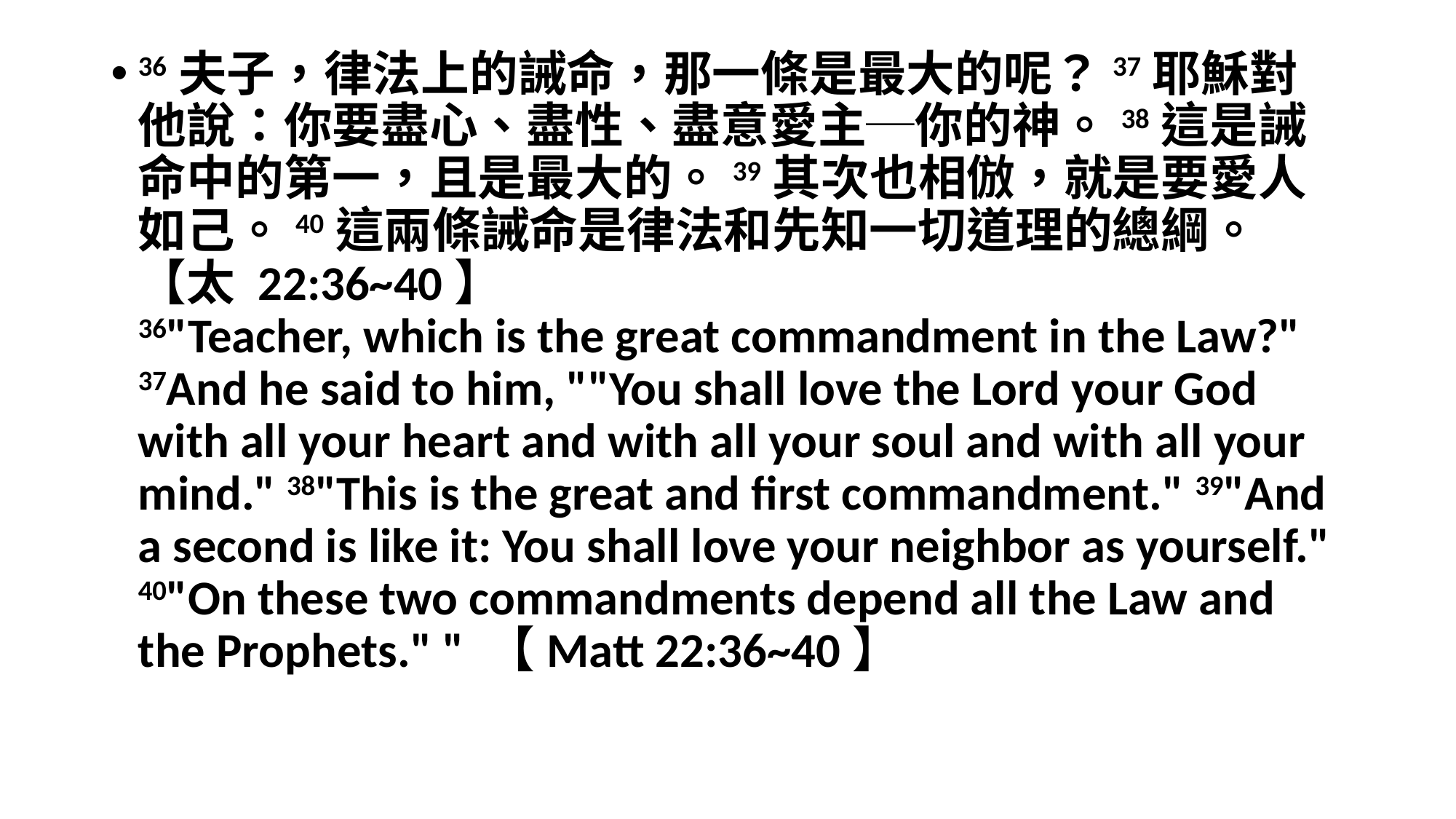

#
36夫子，律法上的誡命，那一條是最大的呢？37耶穌對他說：你要盡心、盡性、盡意愛主─你的神。38這是誡命中的第一，且是最大的。39其次也相倣，就是要愛人如己。40這兩條誡命是律法和先知一切道理的總綱。【太 22:36~40】
36"Teacher, which is the great commandment in the Law?" 37And he said to him, ""You shall love the Lord your God with all your heart and with all your soul and with all your mind." 38"This is the great and first commandment." 39"And a second is like it: You shall love your neighbor as yourself." 40"On these two commandments depend all the Law and the Prophets." " 【Matt 22:36~40】